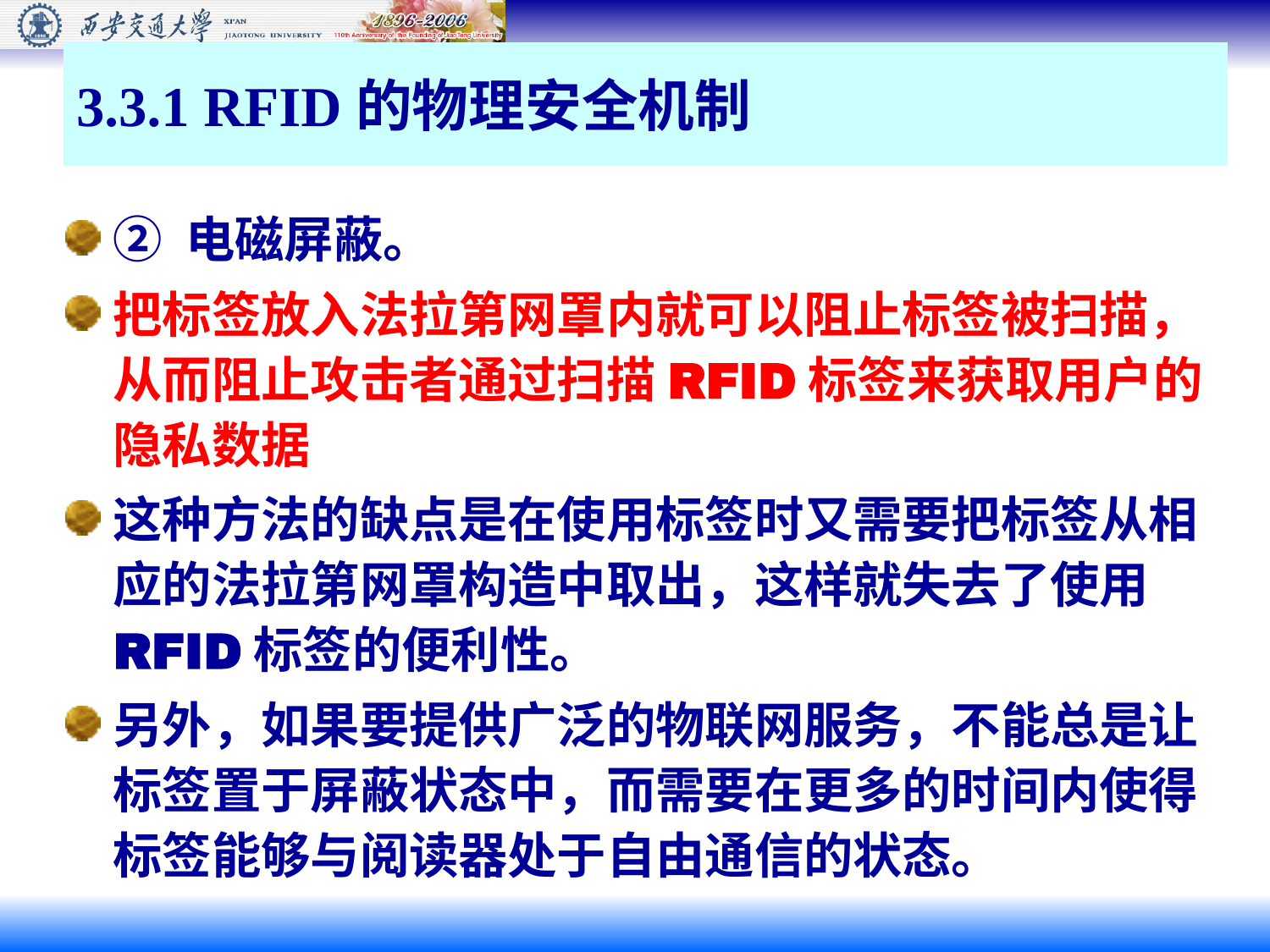

# 3.3.1 RFID的物理安全机制
② 电磁屏蔽。
把标签放入法拉第网罩内就可以阻止标签被扫描，从而阻止攻击者通过扫描RFID标签来获取用户的隐私数据
这种方法的缺点是在使用标签时又需要把标签从相应的法拉第网罩构造中取出，这样就失去了使用RFID标签的便利性。
另外，如果要提供广泛的物联网服务，不能总是让标签置于屏蔽状态中，而需要在更多的时间内使得标签能够与阅读器处于自由通信的状态。